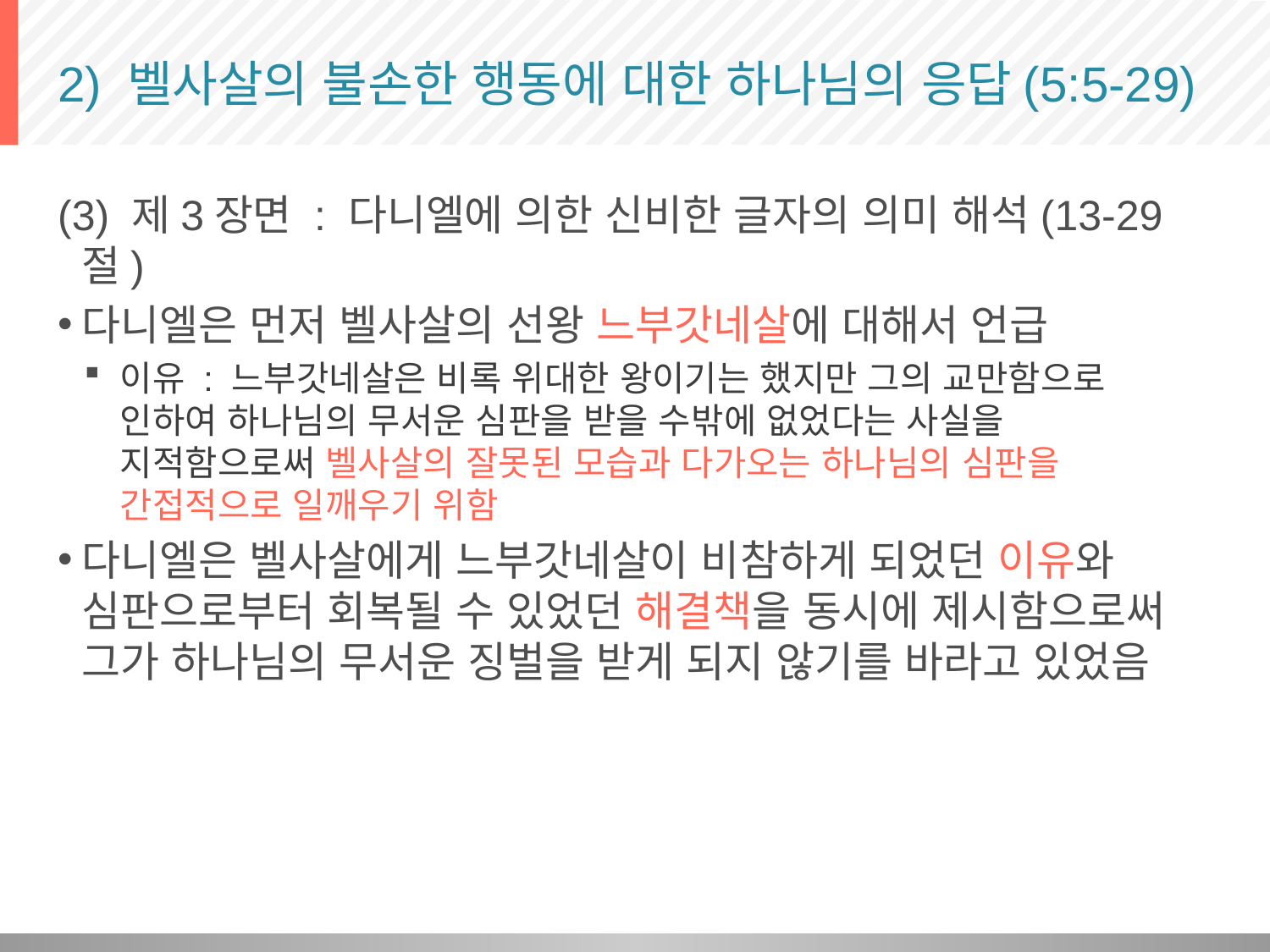

# 2) 벨사살의 불손한 행동에 대한 하나님의 응답(5:5-29)
(3) 제3장면 : 다니엘에 의한 신비한 글자의 의미 해석(13-29절)
다니엘은 먼저 벨사살의 선왕 느부갓네살에 대해서 언급
이유 : 느부갓네살은 비록 위대한 왕이기는 했지만 그의 교만함으로 인하여 하나님의 무서운 심판을 받을 수밖에 없었다는 사실을 지적함으로써 벨사살의 잘못된 모습과 다가오는 하나님의 심판을 간접적으로 일깨우기 위함
다니엘은 벨사살에게 느부갓네살이 비참하게 되었던 이유와 심판으로부터 회복될 수 있었던 해결책을 동시에 제시함으로써 그가 하나님의 무서운 징벌을 받게 되지 않기를 바라고 있었음